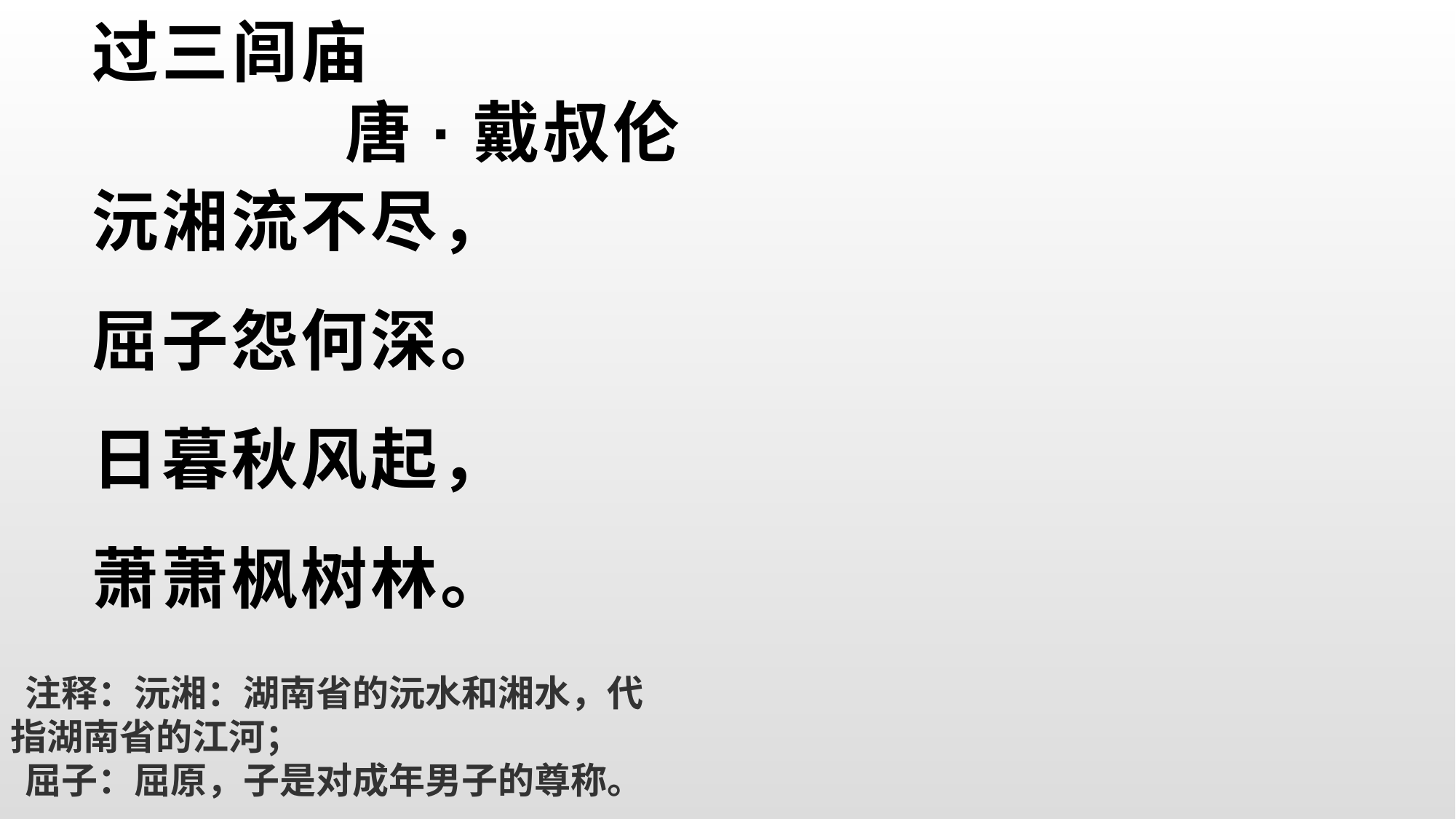

# 过三闾庙 唐·戴叔伦
沅湘流不尽，
屈子怨何深。
日暮秋风起，
萧萧枫树林。
注释：沅湘：湖南省的沅水和湘水，代指湖南省的江河；
屈子：屈原，子是对成年男子的尊称。